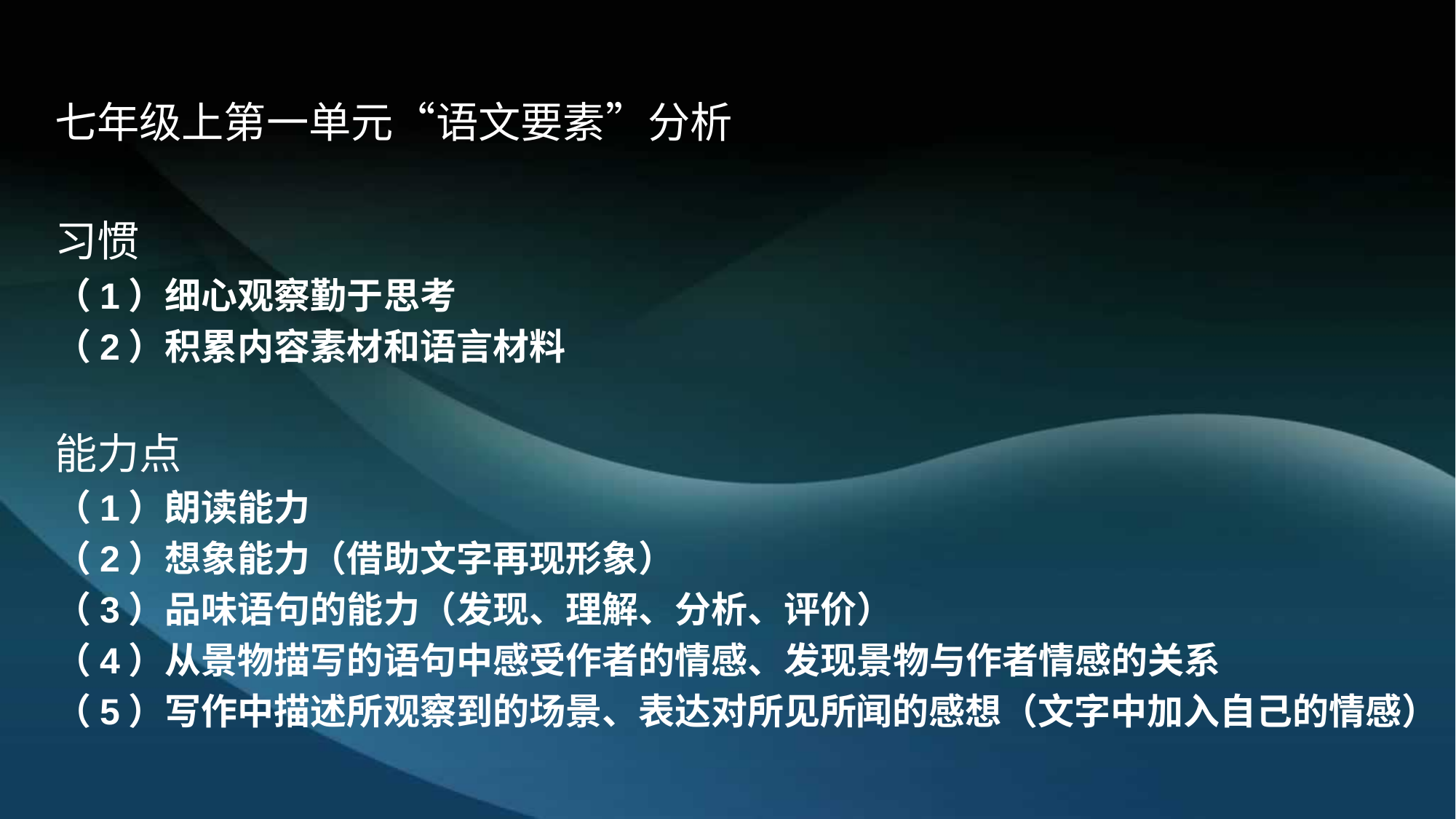

七年级上第一单元“语文要素”分析

习惯
（1）细心观察勤于思考
（2）积累内容素材和语言材料

能力点
（1）朗读能力
（2）想象能力（借助文字再现形象）
（3）品味语句的能力（发现、理解、分析、评价）
（4）从景物描写的语句中感受作者的情感、发现景物与作者情感的关系
（5）写作中描述所观察到的场景、表达对所见所闻的感想（文字中加入自己的情感）